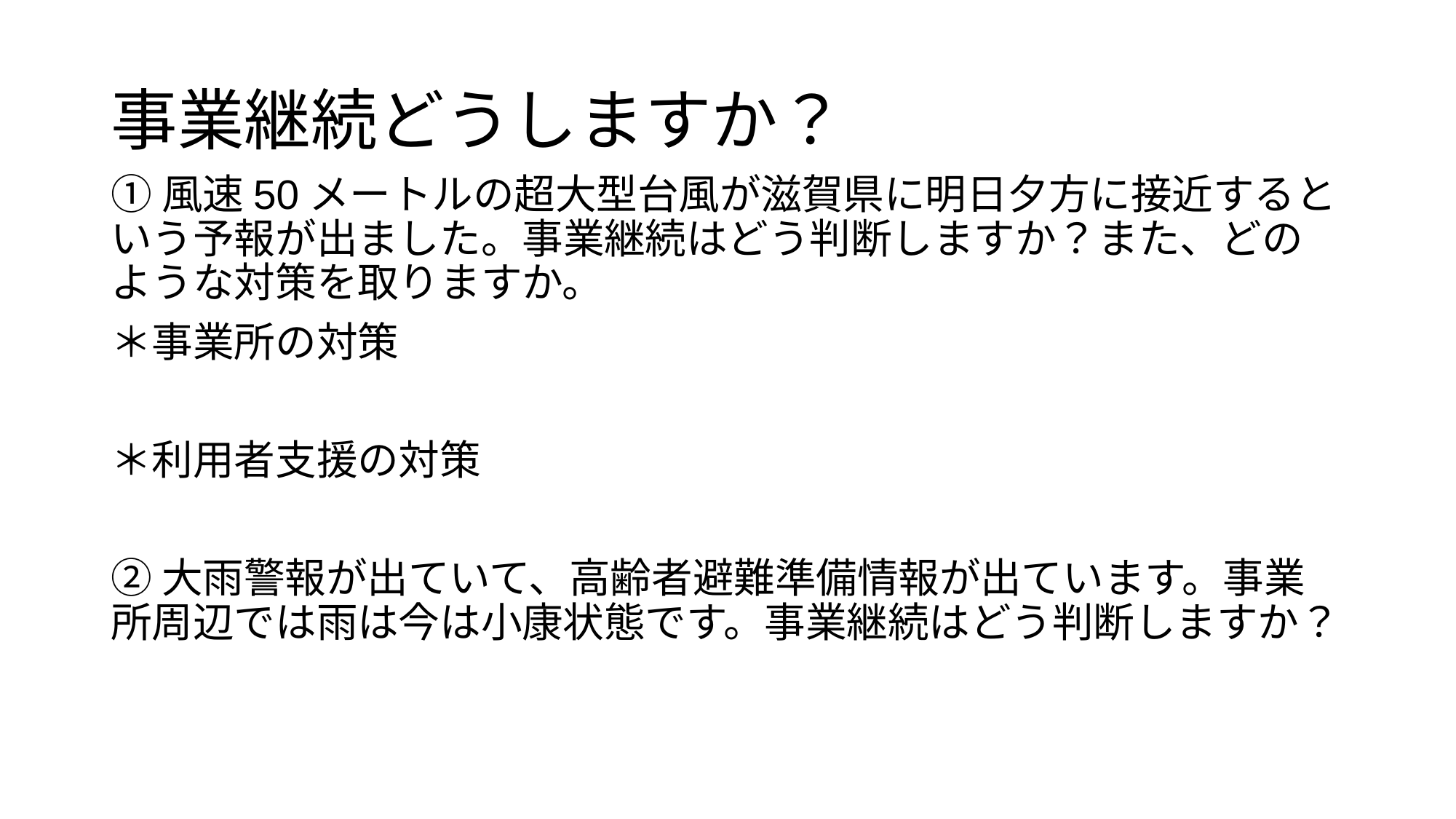

# 事業継続どうしますか？
①風速50メートルの超大型台風が滋賀県に明日夕方に接近するという予報が出ました。事業継続はどう判断しますか？また、どのような対策を取りますか。
＊事業所の対策

＊利用者支援の対策

②大雨警報が出ていて、高齢者避難準備情報が出ています。事業所周辺では雨は今は小康状態です。事業継続はどう判断しますか？